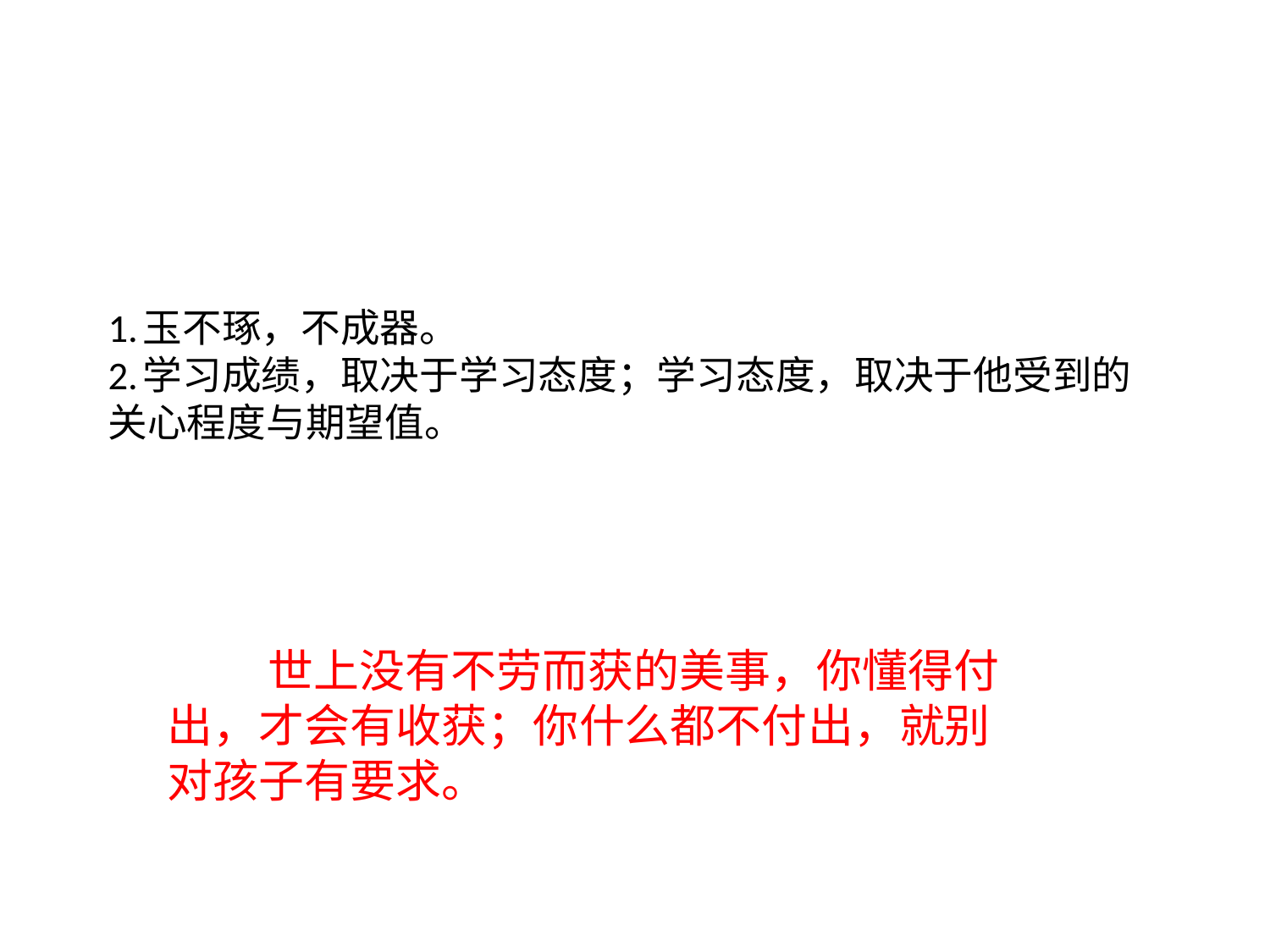

# 1.玉不琢，不成器。 2.学习成绩，取决于学习态度；学习态度，取决于他受到的关心程度与期望值。
         世上没有不劳而获的美事，你懂得付出，才会有收获；你什么都不付出，就别对孩子有要求。